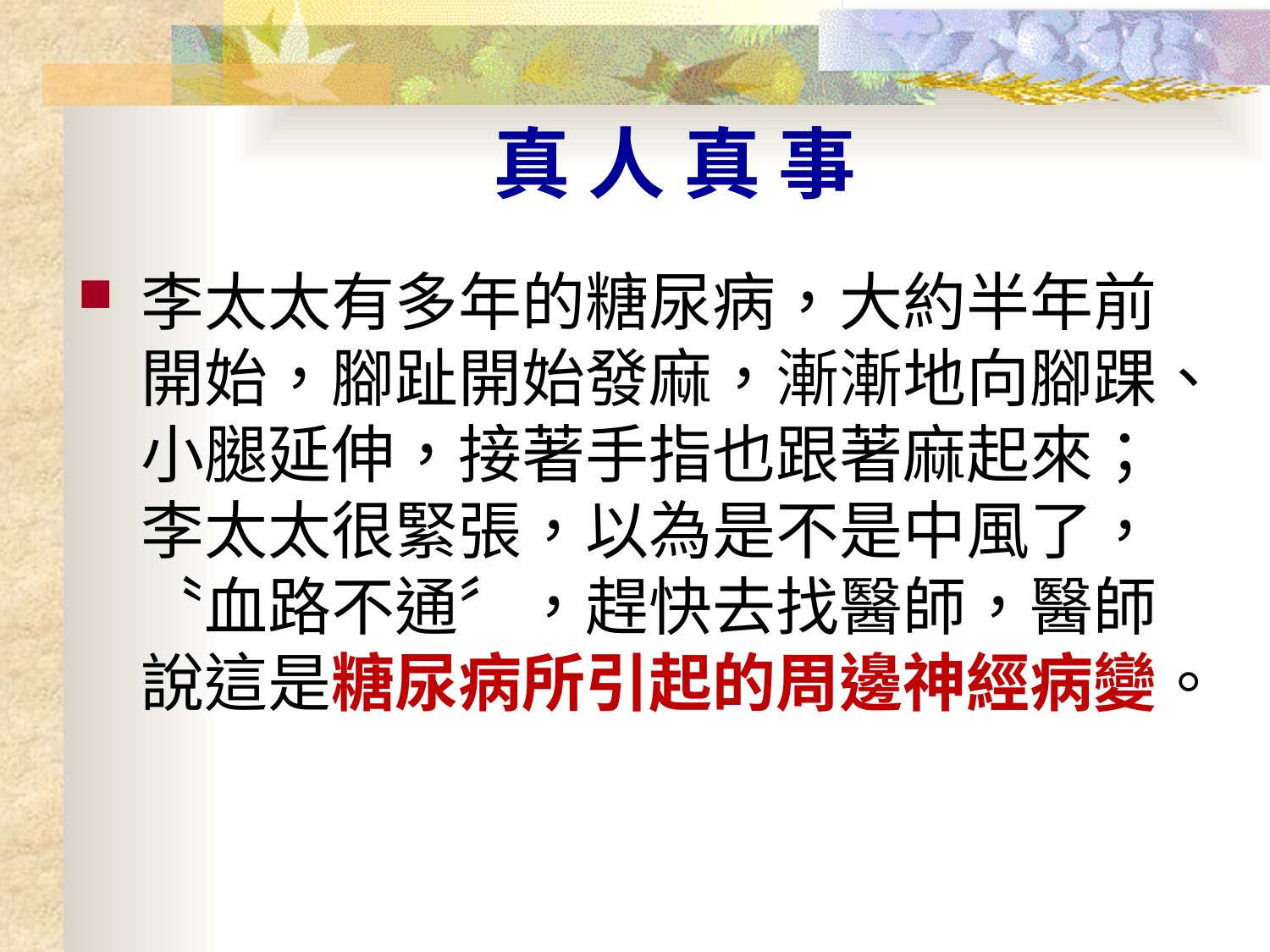

# 真 人 真 事
李太太有多年的糖尿病，大約半年前開始，腳趾開始發麻，漸漸地向腳踝、小腿延伸，接著手指也跟著麻起來；李太太很緊張，以為是不是中風了，〝血路不通〞，趕快去找醫師，醫師說這是糖尿病所引起的周邊神經病變。